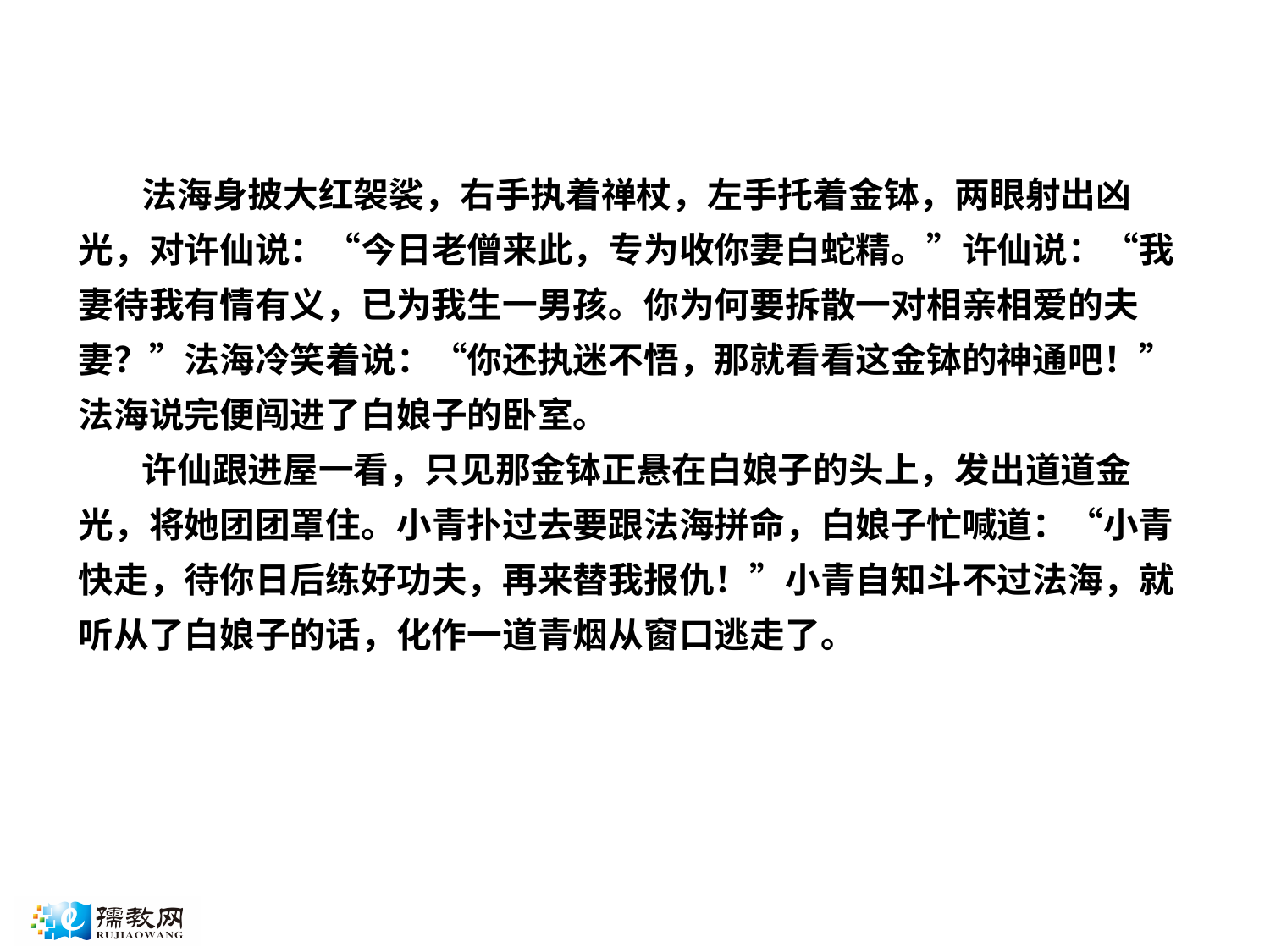

法海身披大红袈裟，右手执着禅杖，左手托着金钵，两眼射出凶光，对许仙说：“今日老僧来此，专为收你妻白蛇精。”许仙说：“我妻待我有情有义，已为我生一男孩。你为何要拆散一对相亲相爱的夫妻？”法海冷笑着说：“你还执迷不悟，那就看看这金钵的神通吧！”法海说完便闯进了白娘子的卧室。
许仙跟进屋一看，只见那金钵正悬在白娘子的头上，发出道道金光，将她团团罩住。小青扑过去要跟法海拼命，白娘子忙喊道：“小青快走，待你日后练好功夫，再来替我报仇！”小青自知斗不过法海，就听从了白娘子的话，化作一道青烟从窗口逃走了。